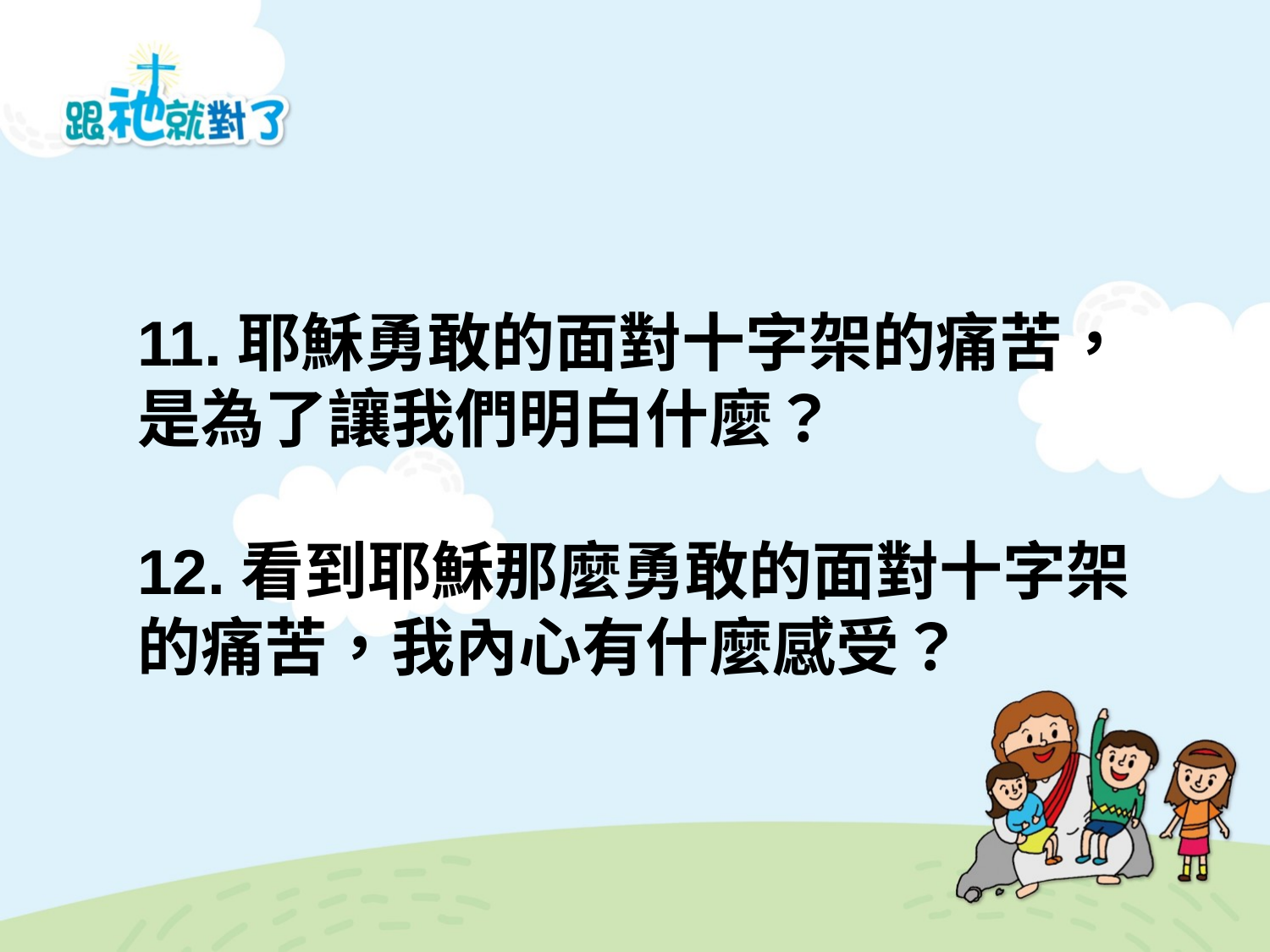

11.耶穌勇敢的面對十字架的痛苦，是為了讓我們明白什麼？

12.看到耶穌那麼勇敢的面對十字架的痛苦，我內心有什麼感受？